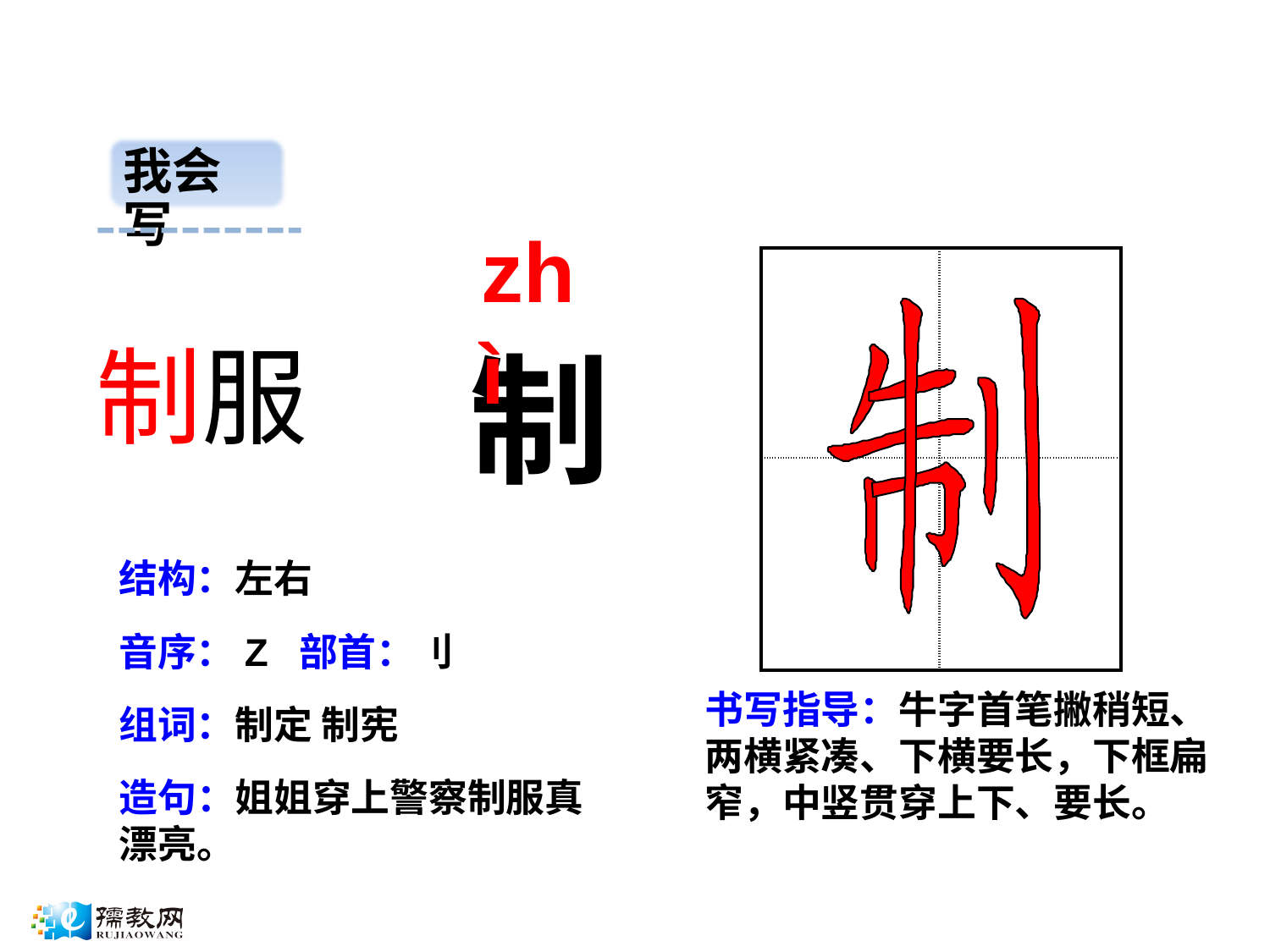

我会写

zhì
|  |  |
| --- | --- |
|  |  |

制服
制

结构：左右
音序：Z  部首：刂
书写指导：牛字首笔撇稍短、两横紧凑、下横要长，下框扁窄，中竖贯穿上下、要长。
组词：制定 制宪
造句：姐姐穿上警察制服真漂亮。